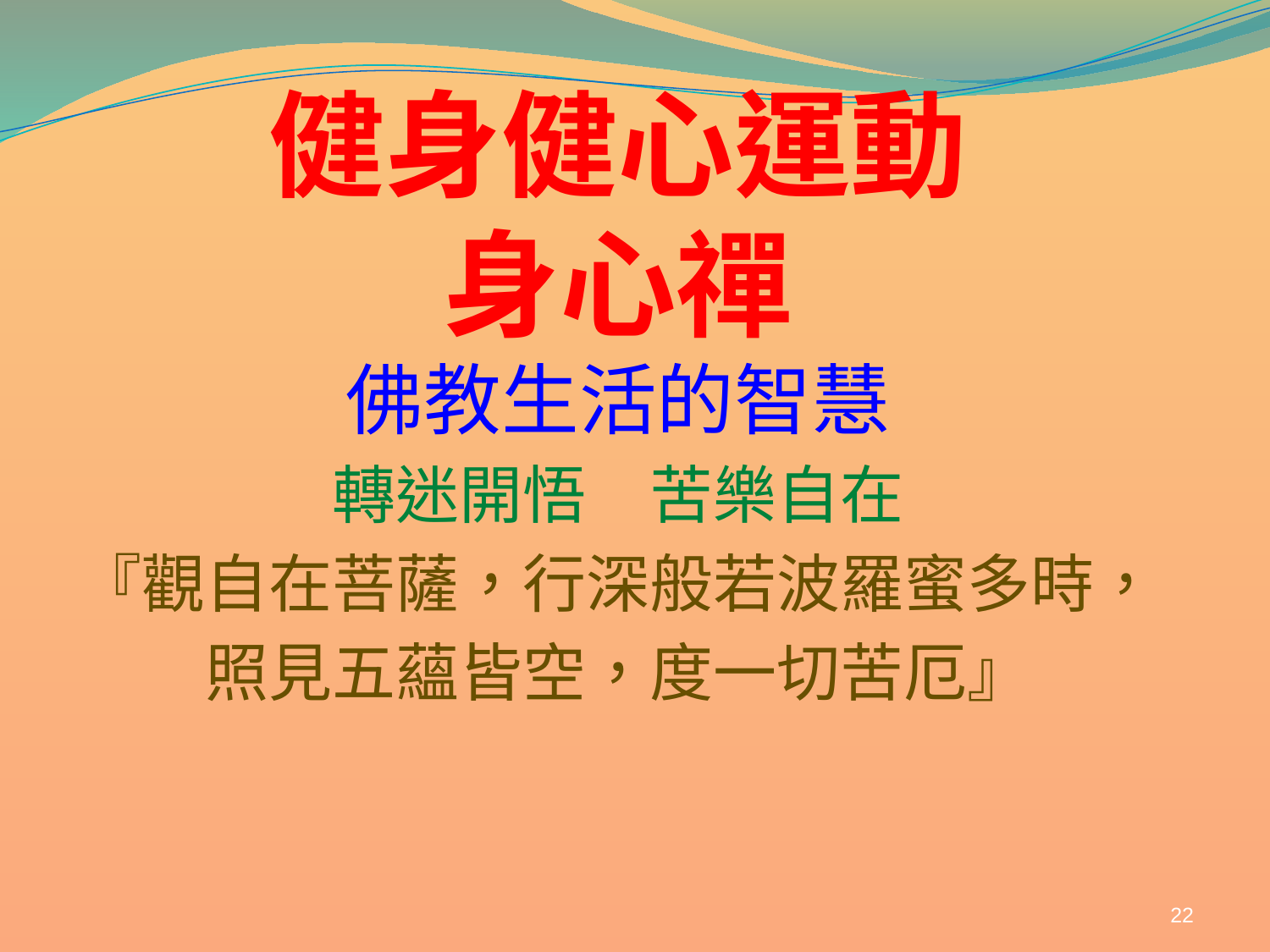

# 健身健心運動 身心禪 佛教生活的智慧
轉迷開悟　苦樂自在
『觀自在菩薩，行深般若波羅蜜多時，
照見五蘊皆空，度一切苦厄』
22